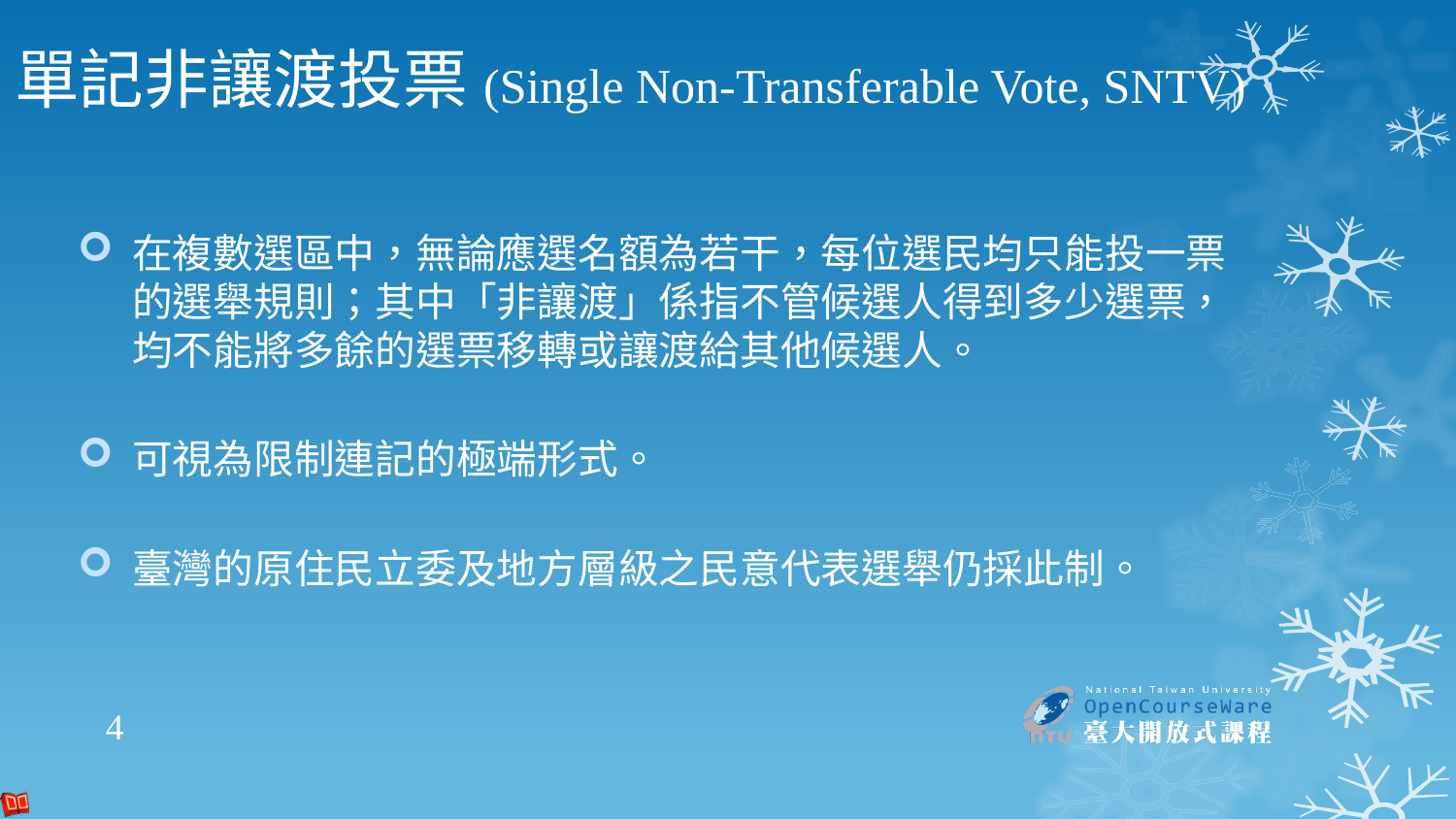

# 單記非讓渡投票(Single Non-Transferable Vote, SNTV)
在複數選區中，無論應選名額為若干，每位選民均只能投一票的選舉規則；其中「非讓渡」係指不管候選人得到多少選票，均不能將多餘的選票移轉或讓渡給其他候選人。

可視為限制連記的極端形式。

臺灣的原住民立委及地方層級之民意代表選舉仍採此制。
4